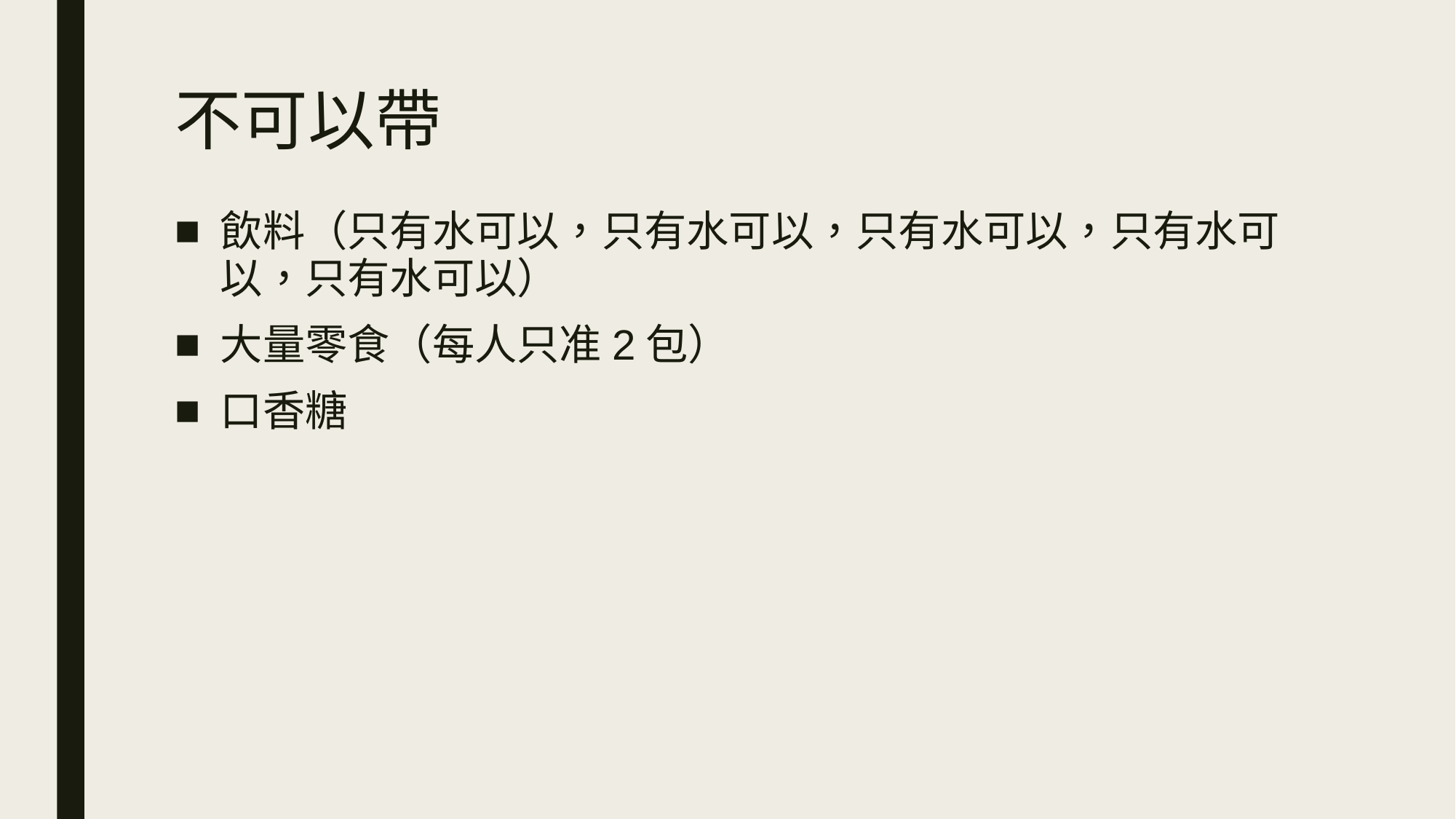

# 不可以帶
飲料（只有水可以，只有水可以，只有水可以，只有水可以，只有水可以）
大量零食（每人只准2包）
口香糖